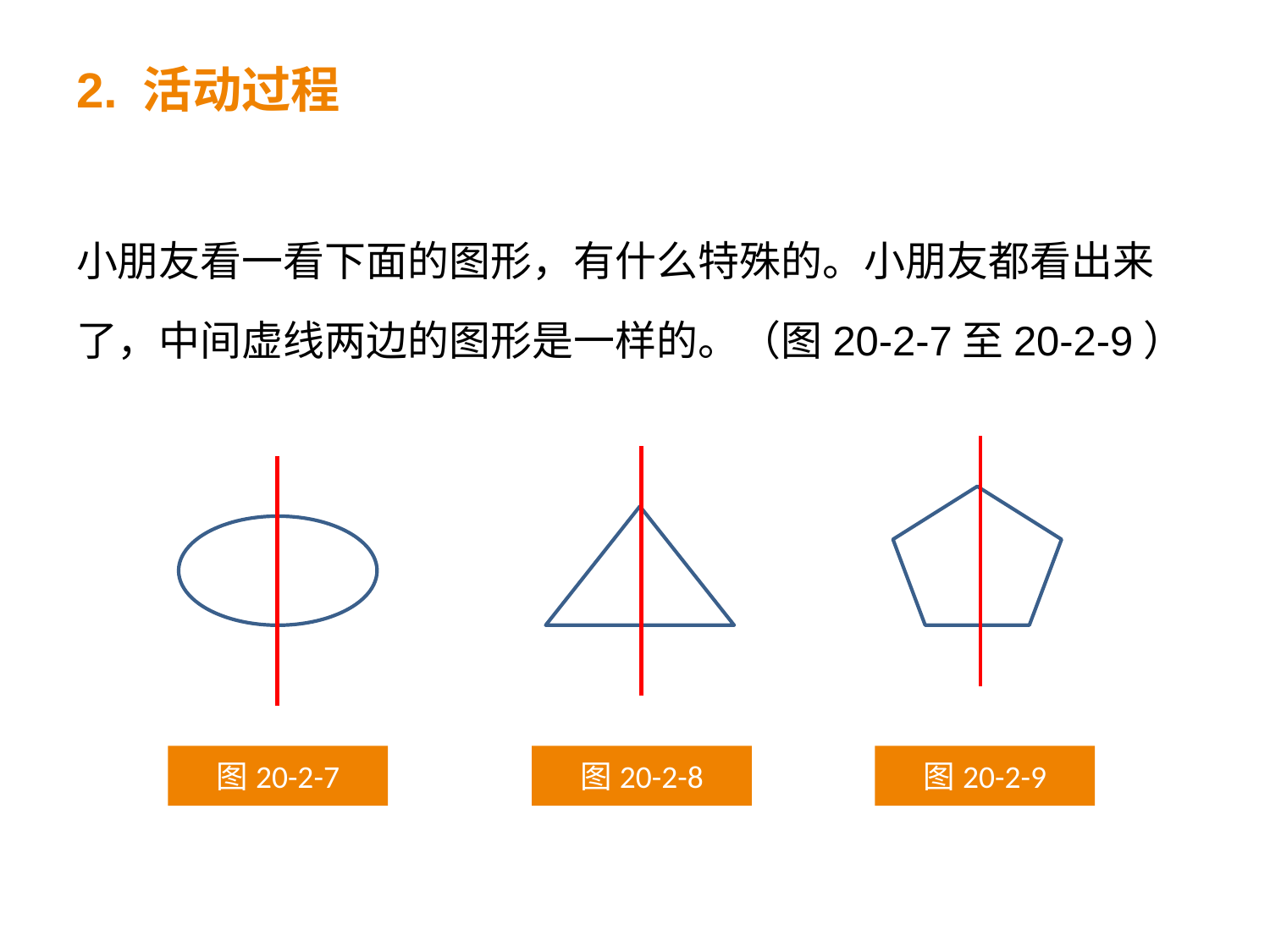

# 2. 活动过程
小朋友看一看下面的图形，有什么特殊的。小朋友都看出来了，中间虚线两边的图形是一样的。（图20-2-7至20-2-9）

图20-2-7
图20-2-8
图20-2-9